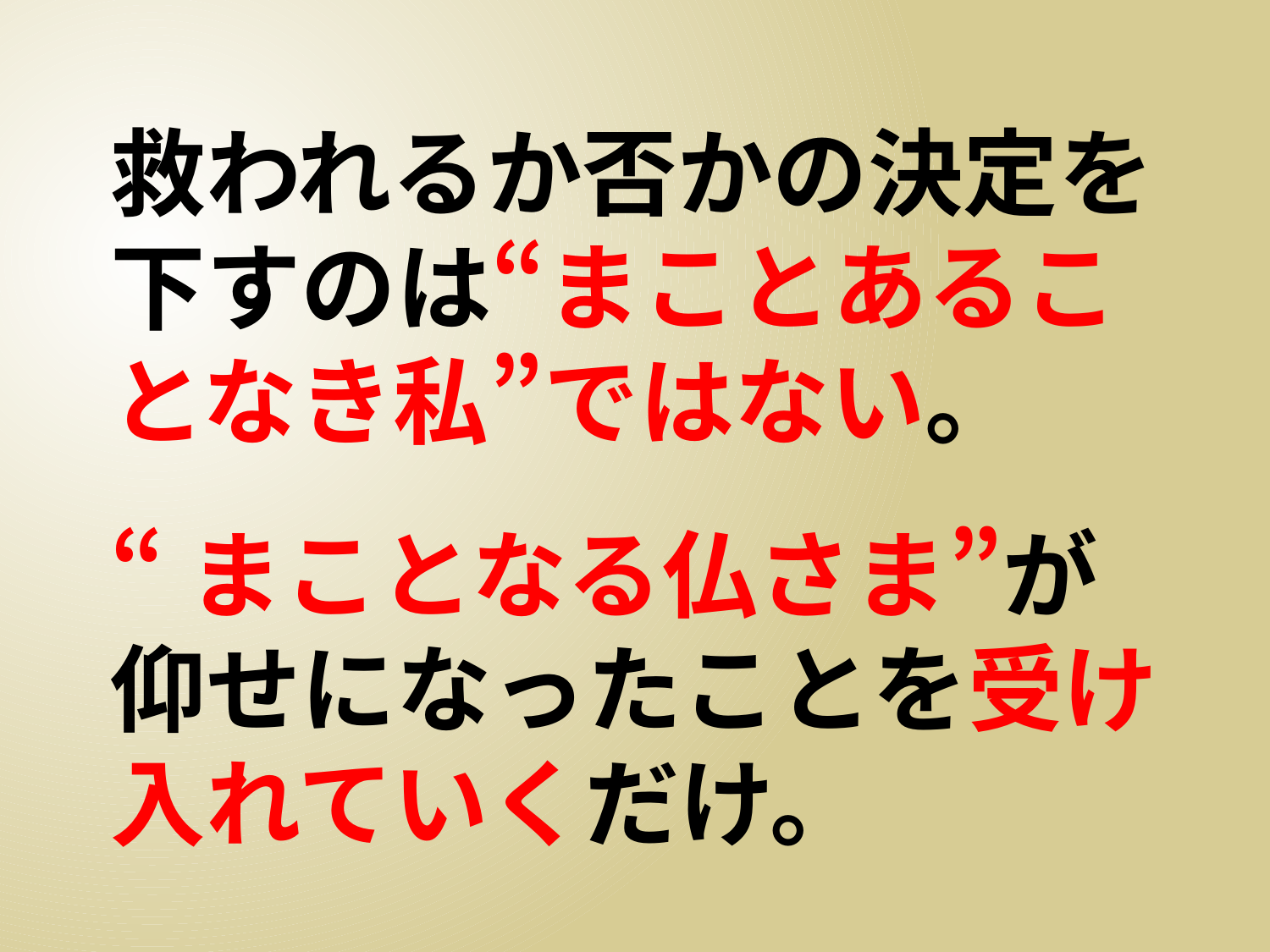

救われるか否かの決定を下すのは“まことあることなき私”ではない。
“まことなる仏さま”が仰せになったことを受け入れていくだけ。